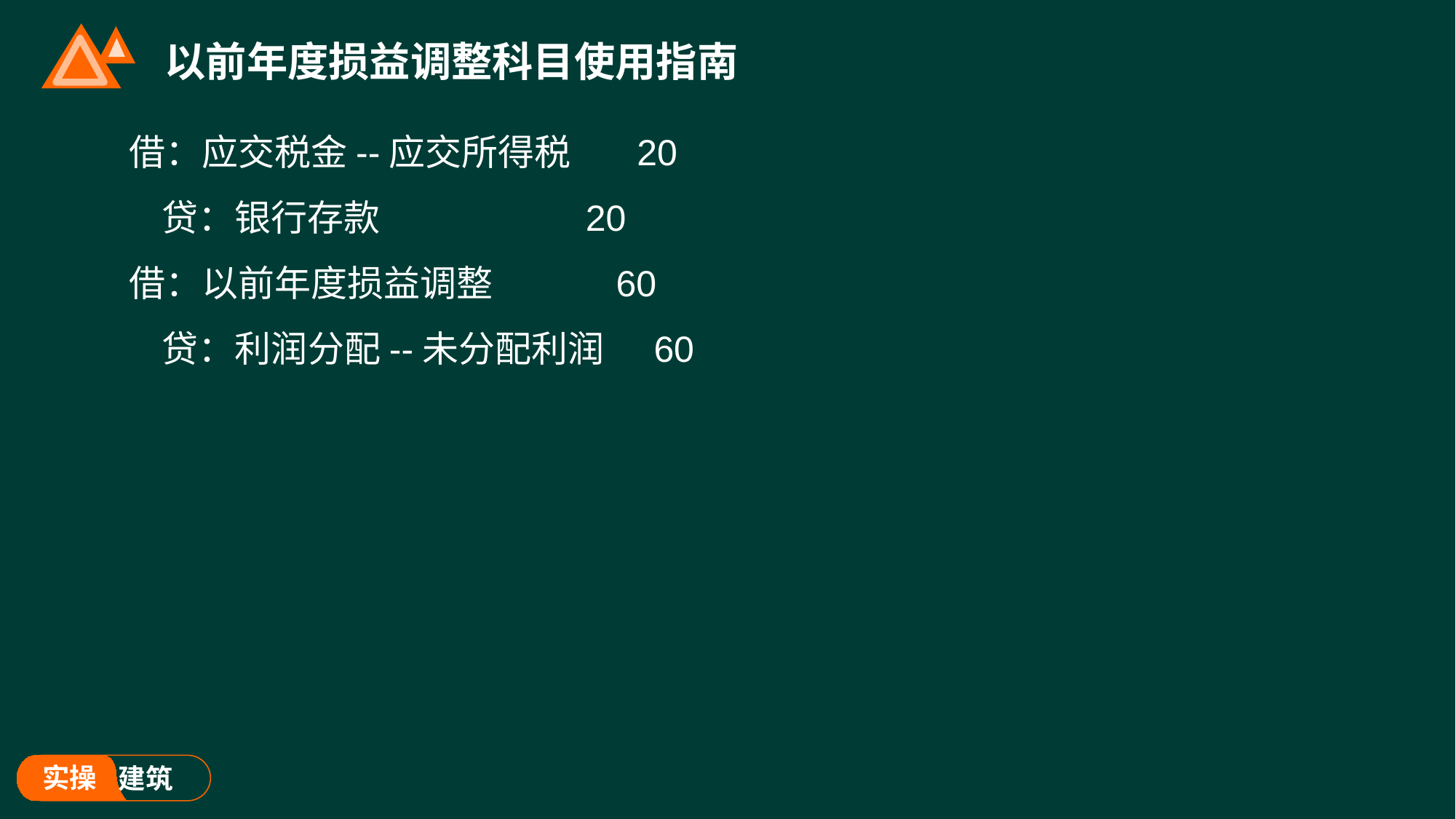

# 以前年度损益调整科目使用指南

借：应交税金--应交所得税       20
   贷：银行存款                        20
借：以前年度损益调整              60
   贷：利润分配--未分配利润     60